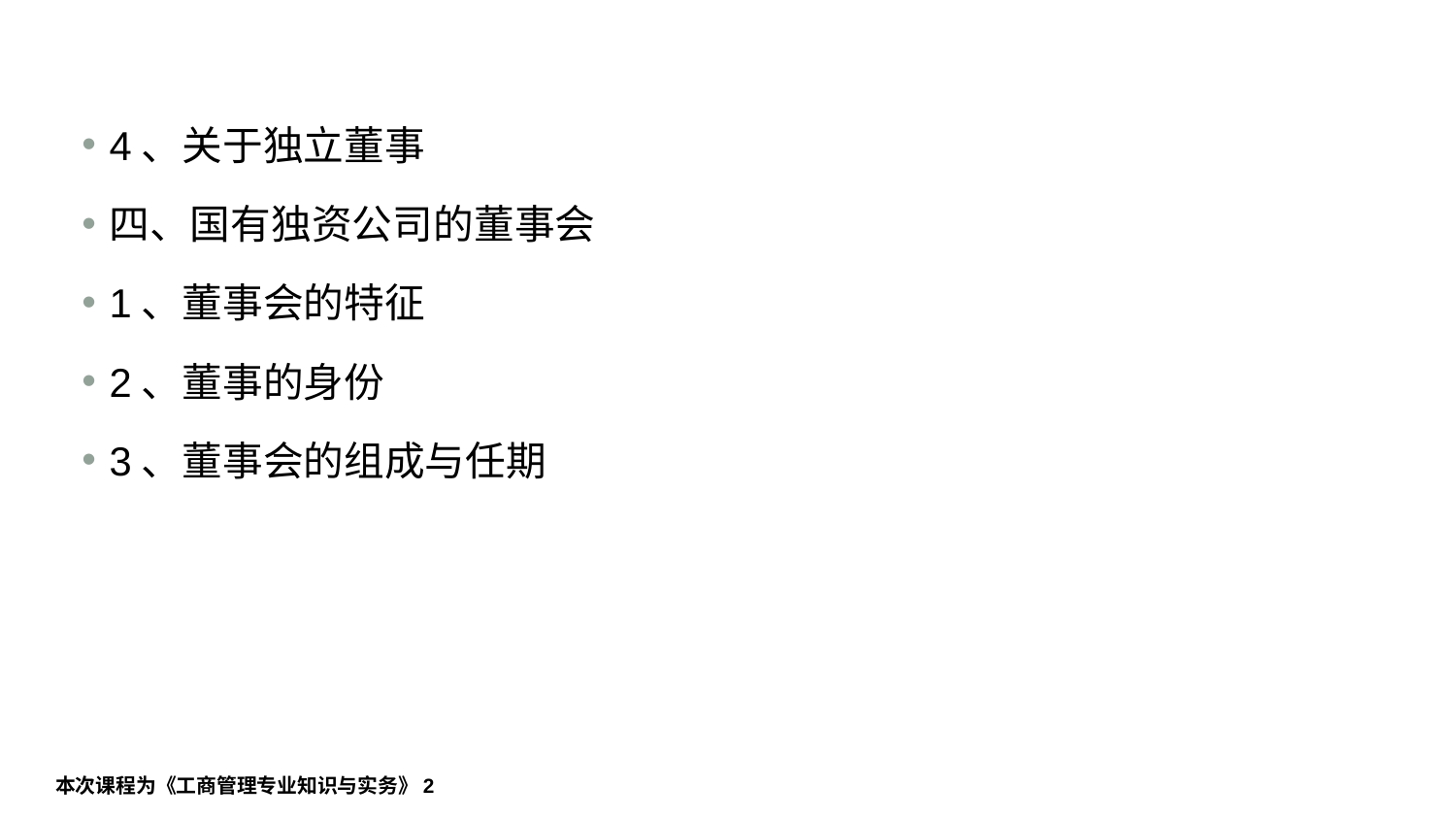

#
4、关于独立董事
四、国有独资公司的董事会
1、董事会的特征
2、董事的身份
3、董事会的组成与任期